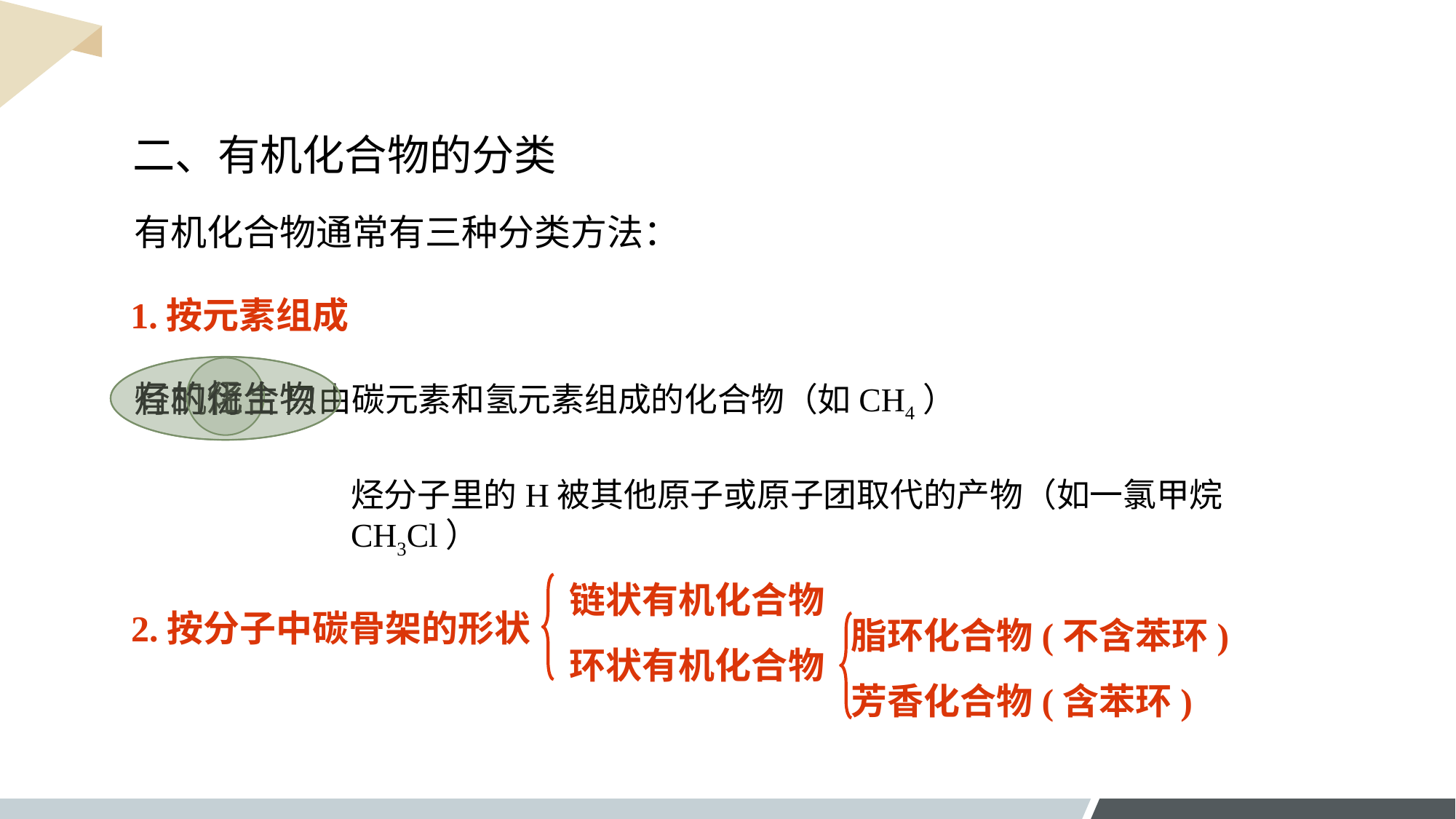

二、有机化合物的分类
有机化合物通常有三种分类方法：
1.按元素组成

烃的衍生物

有机化合物

烃
只由碳元素和氢元素组成的化合物（如CH4）
烃分子里的H被其他原子或原子团取代的产物（如一氯甲烷CH3Cl）
链状有机化合物
环状有机化合物

脂环化合物(不含苯环)
芳香化合物(含苯环)

2.按分子中碳骨架的形状